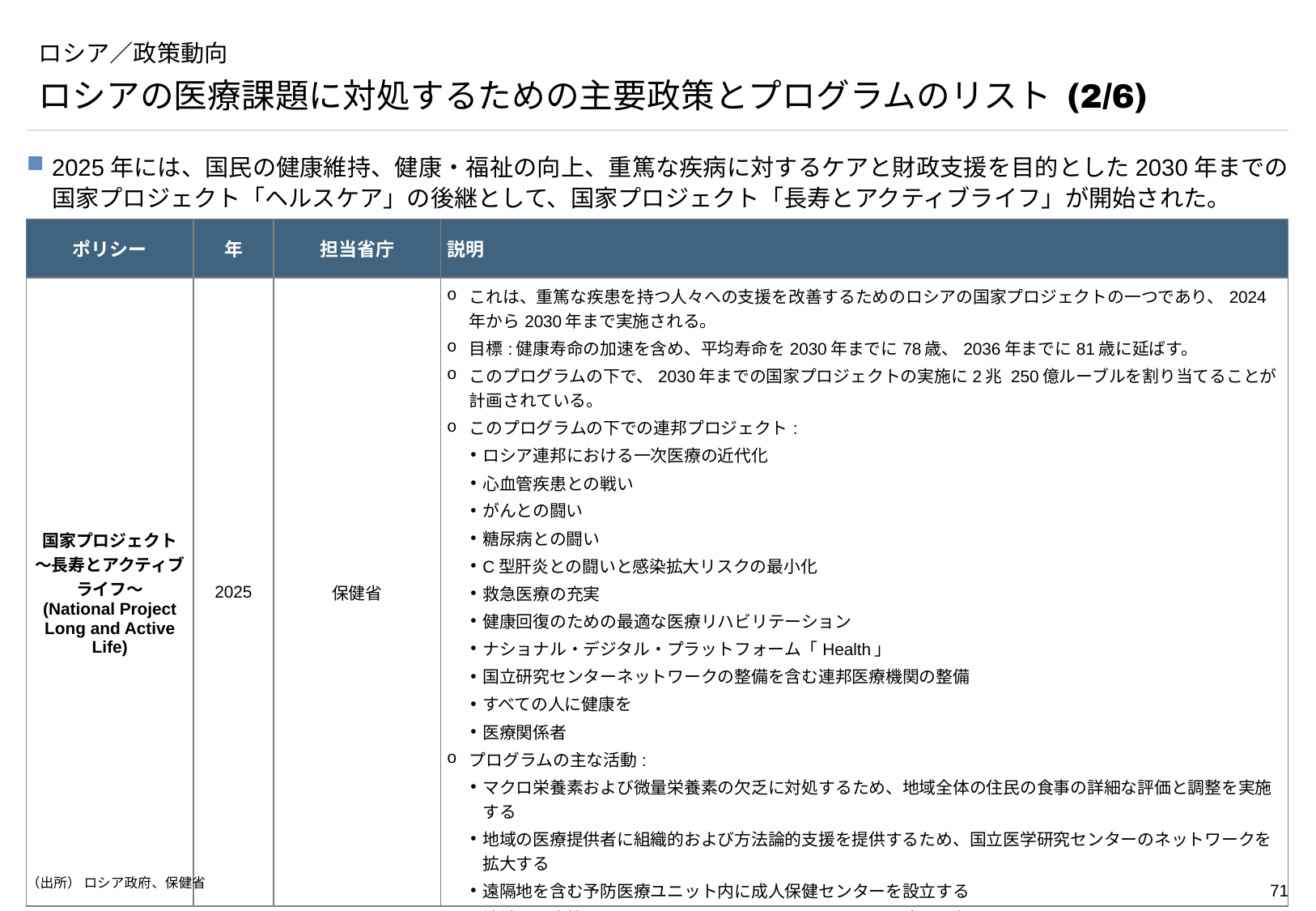

# ロシア／政策動向
ロシアの医療課題に対処するための主要政策とプログラムのリスト (2/6)
2025年には、国民の健康維持、健康・福祉の向上、重篤な疾病に対するケアと財政支援を目的とした2030年までの国家プロジェクト「ヘルスケア」の後継として、国家プロジェクト「長寿とアクティブライフ」が開始された。
| ポリシー | 年 | 担当省庁 | 説明 |
| --- | --- | --- | --- |
| 国家プロジェクト ～長寿とアクティブライフ～ (National Project Long and Active Life) | 2025 | 保健省 | これは、重篤な疾患を持つ人々への支援を改善するためのロシアの国家プロジェクトの一つであり、2024年から2030年まで実施される。 目標:健康寿命の加速を含め、平均寿命を2030年までに78歳、2036年までに81歳に延ばす。 このプログラムの下で、2030年までの国家プロジェクトの実施に2兆 250億ルーブルを割り当てることが計画されている。 このプログラムの下での連邦プロジェクト: ロシア連邦における一次医療の近代化 心血管疾患との戦い がんとの闘い 糖尿病との闘い C型肝炎との闘いと感染拡大リスクの最小化 救急医療の充実 健康回復のための最適な医療リハビリテーション ナショナル・デジタル・プラットフォーム「Health」 国立研究センターネットワークの整備を含む連邦医療機関の整備 すべての人に健康を 医療関係者 プログラムの主な活動: マクロ栄養素および微量栄養素の欠乏に対処するため、地域全体の住民の食事の詳細な評価と調整を実施する 地域の医療提供者に組織的および方法論的支援を提供するため、国立医学研究センターのネットワークを拡大する 遠隔地を含む予防医療ユニット内に成人保健センターを設立する 地域の医療機関へのローテーション (シフトベース) を含む医師の配置 義務的な雇用契約を伴う職業教育プログラムを通じた医療従事者の訓練 健康的なライフスタイルを促進し、危険因子を減少させるための情報およびコミュニケーションキャンペーンの実施 |
（出所） ロシア政府、保健省